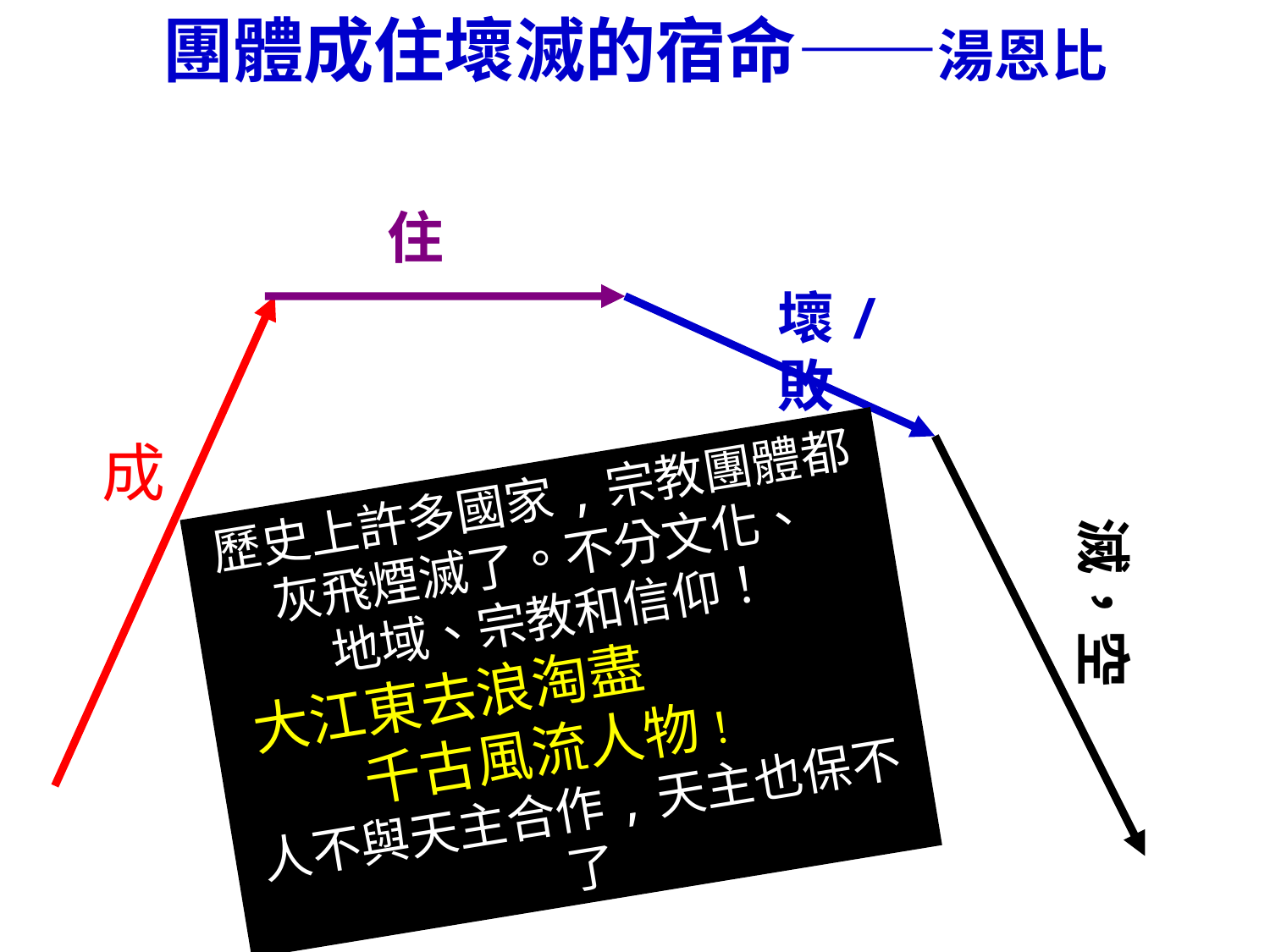

團體成住壞滅的宿命——湯恩比
住
壞/敗

成

歷史上許多國家,宗教團體都
灰飛煙滅了。不分文化、
地域、宗教和信仰！
 大江東去浪淘盡
         千古風流人物！
人不與天主合作,天主也保不了
滅，空